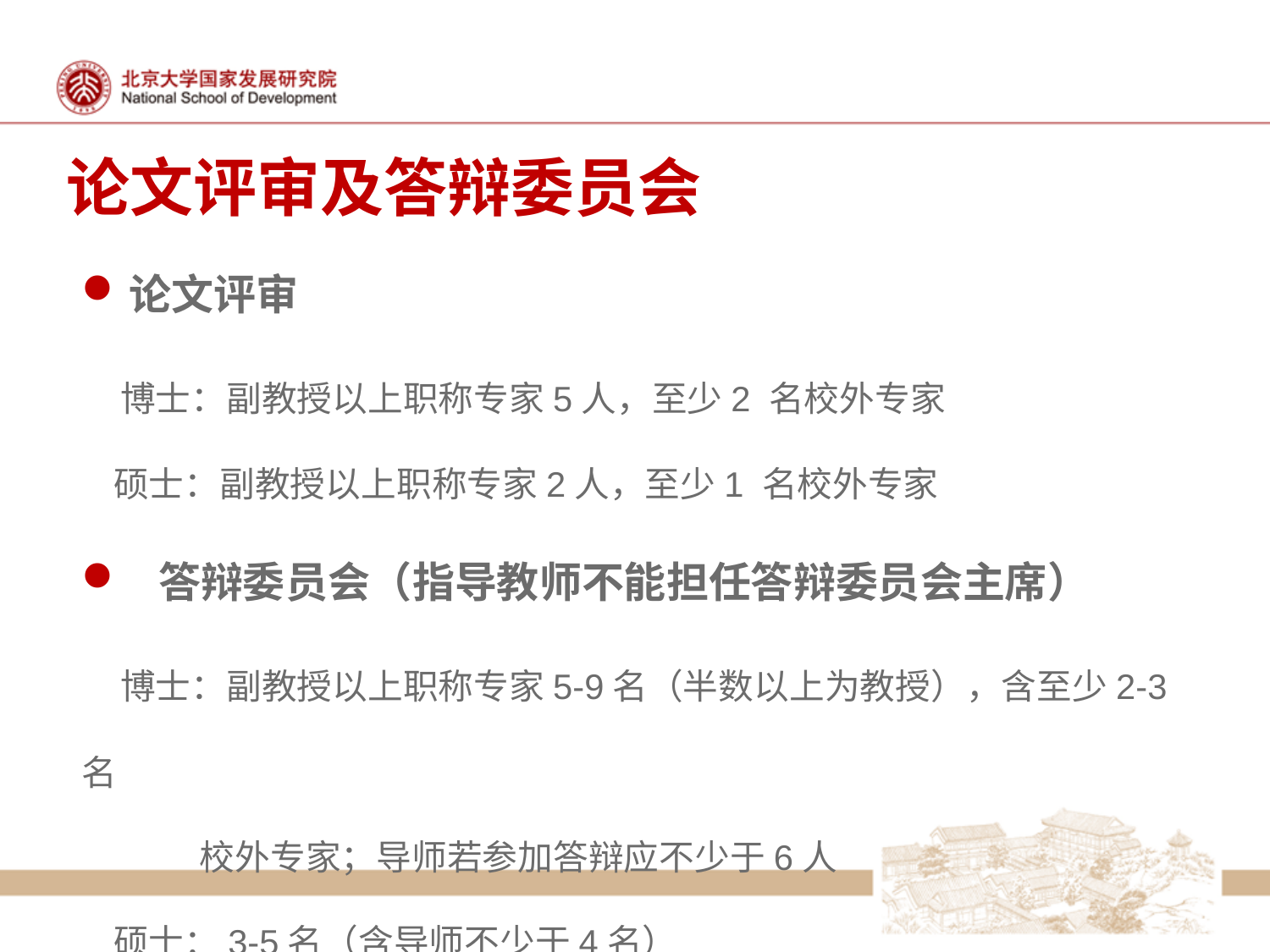

论文评审及答辩委员会
论文评审
   博士：副教授以上职称专家5人，至少2 名校外专家
   硕士：副教授以上职称专家2人，至少1 名校外专家
  答辩委员会（指导教师不能担任答辩委员会主席）
   博士：副教授以上职称专家5-9名（半数以上为教授），含至少2-3名
              校外专家；导师若参加答辩应不少于6人
   硕士：3-5名（含导师不少于4名）